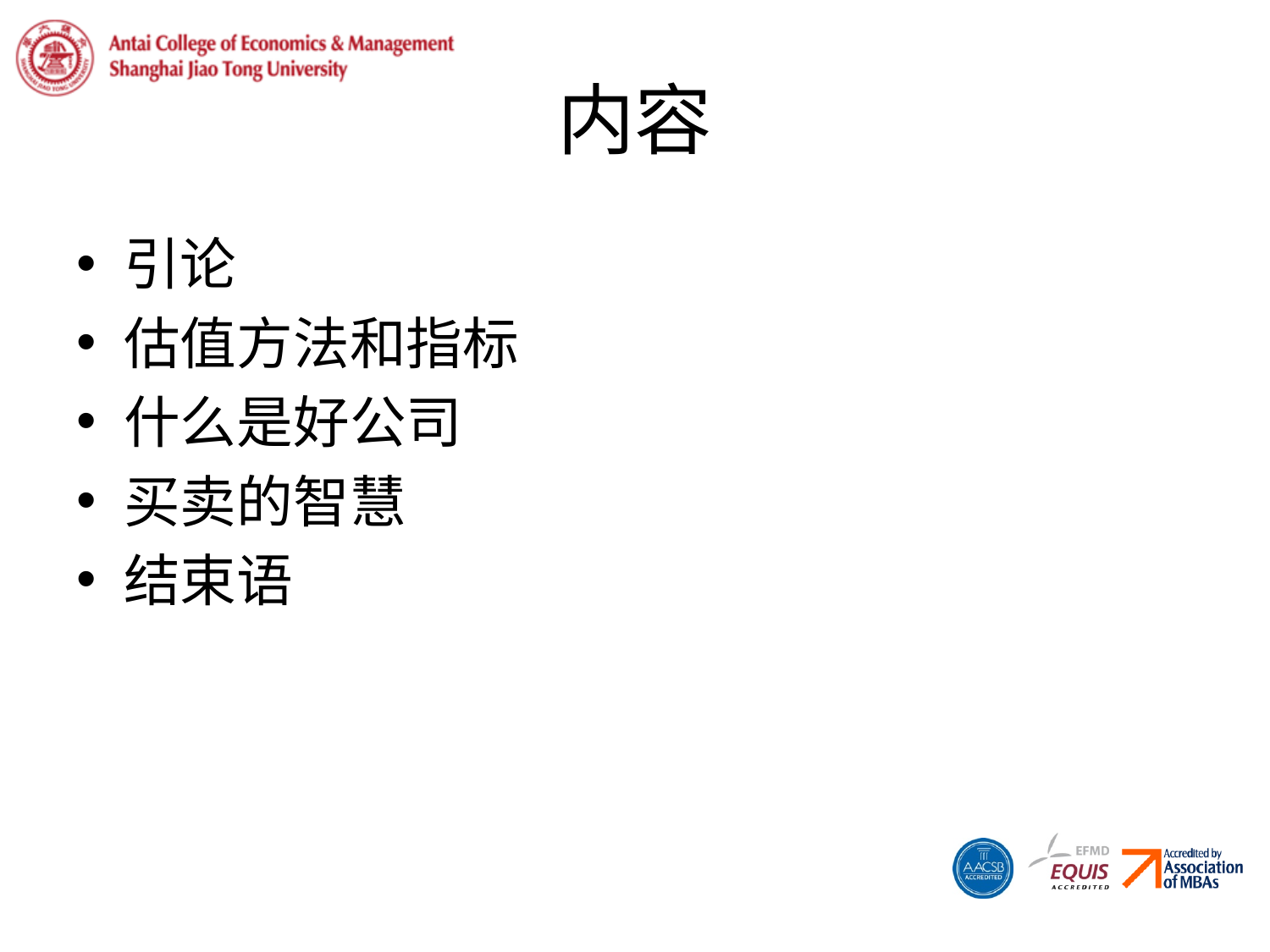

# 内容
引论
估值方法和指标
什么是好公司
买卖的智慧
结束语